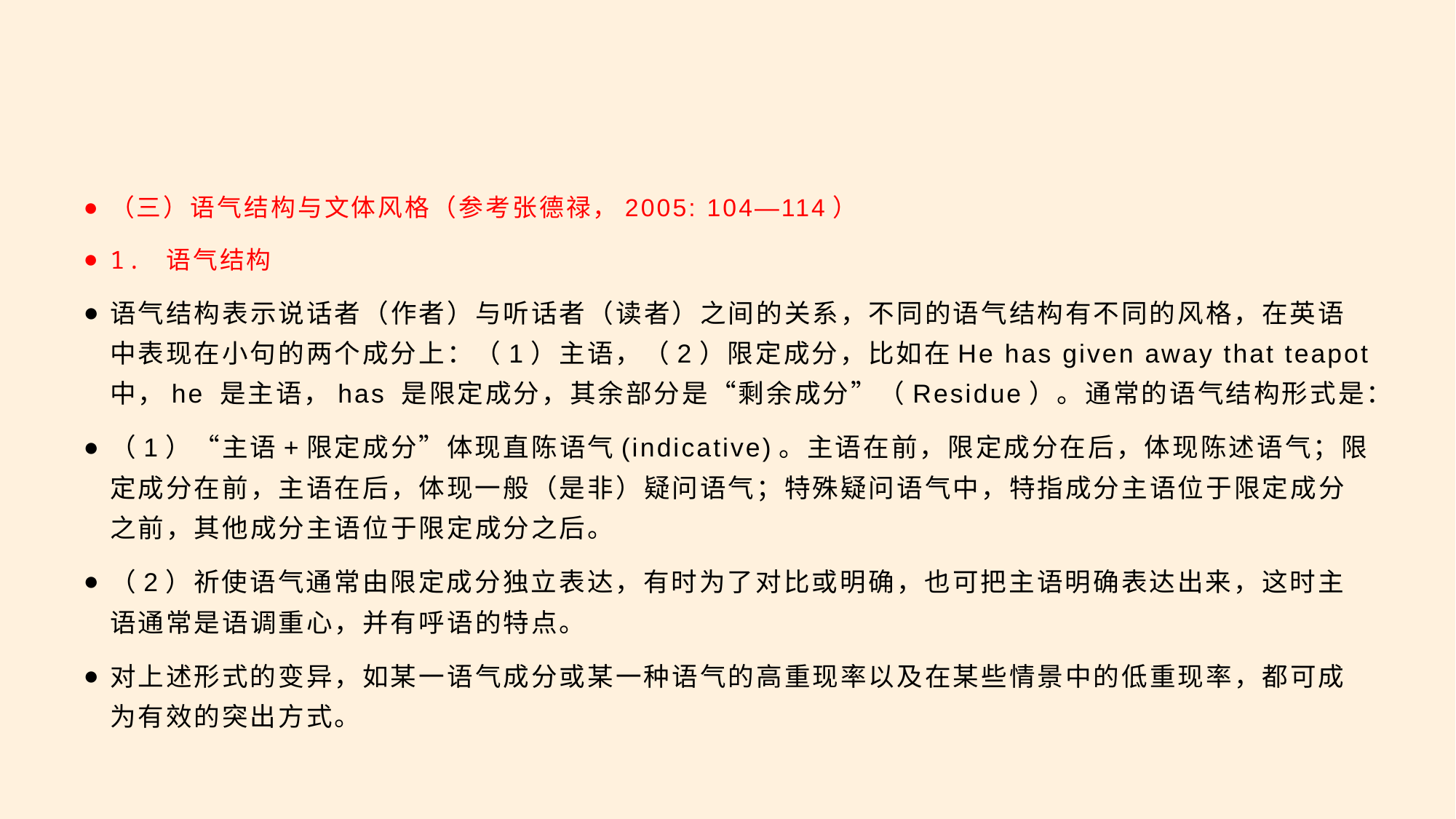

#
（三）语气结构与文体风格（参考张德禄，2005: 104—114）
1. 语气结构
语气结构表示说话者（作者）与听话者（读者）之间的关系，不同的语气结构有不同的风格，在英语中表现在小句的两个成分上：（1）主语，（2）限定成分，比如在He has given away that teapot中，he 是主语，has 是限定成分，其余部分是“剩余成分”（Residue）。通常的语气结构形式是：
（1）“主语+限定成分”体现直陈语气(indicative)。主语在前，限定成分在后，体现陈述语气；限定成分在前，主语在后，体现一般（是非）疑问语气；特殊疑问语气中，特指成分主语位于限定成分之前，其他成分主语位于限定成分之后。
（2）祈使语气通常由限定成分独立表达，有时为了对比或明确，也可把主语明确表达出来，这时主语通常是语调重心，并有呼语的特点。
对上述形式的变异，如某一语气成分或某一种语气的高重现率以及在某些情景中的低重现率，都可成为有效的突出方式。